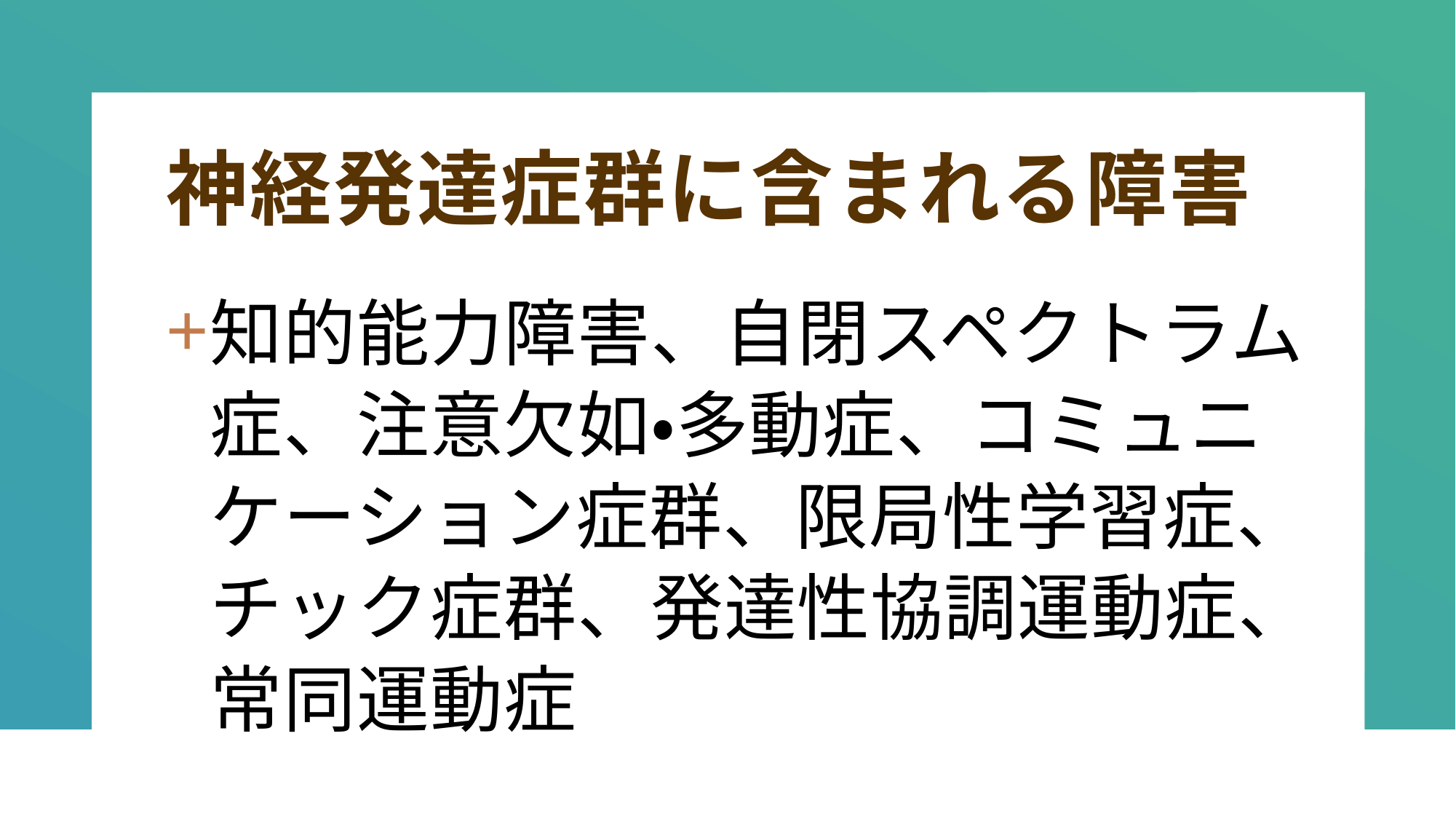

# 神経発達症群に含まれる障害
知的能力障害、自閉スペクトラム症、注意欠如・多動症、コミュニケーション症群、限局性学習症、チック症群、発達性協調運動症、常同運動症